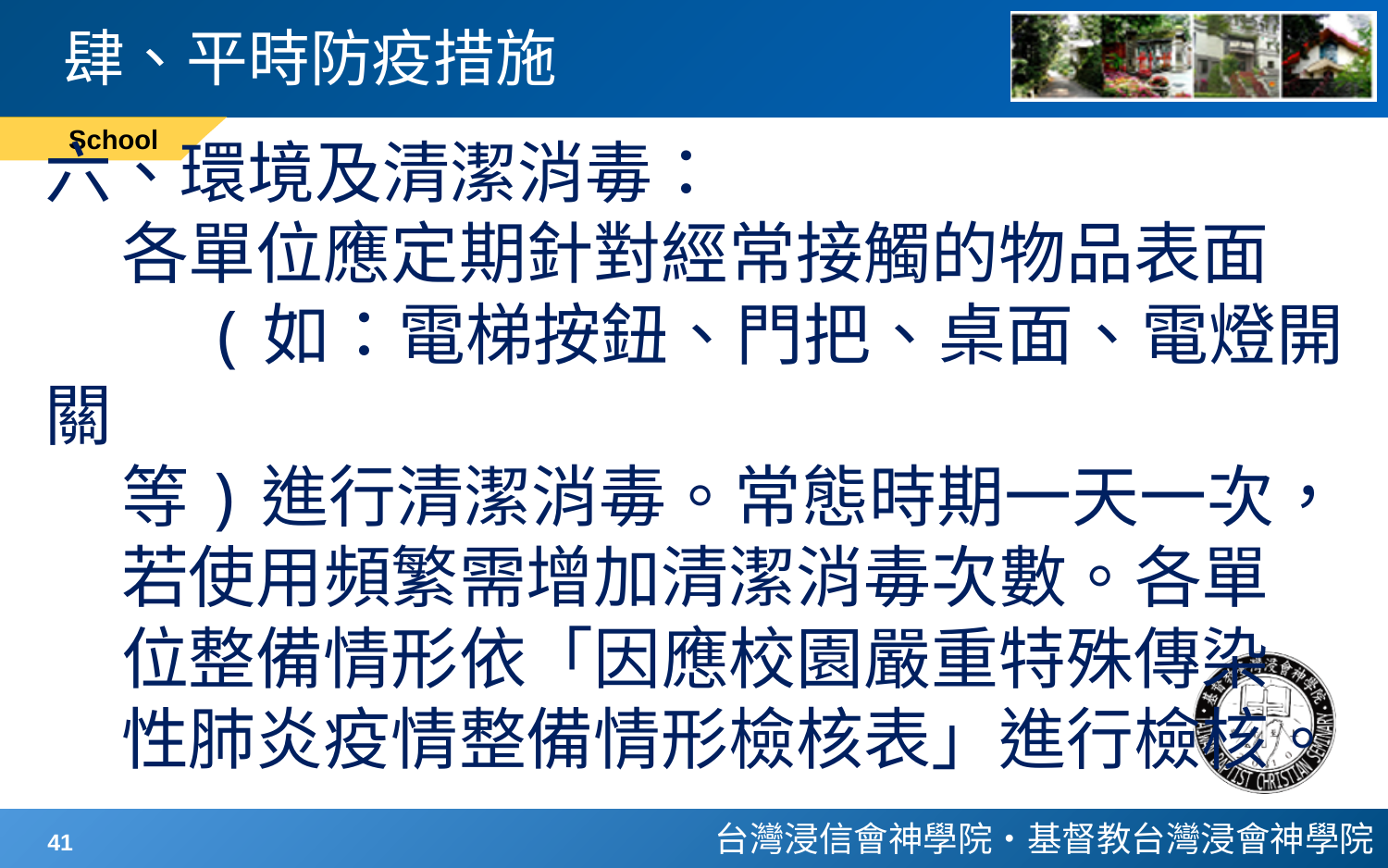

# 肆、平時防疫措施
School
六、環境及清潔消毒：
    各單位應定期針對經常接觸的物品表面
    (如：電梯按鈕、門把、桌面、電燈開關
    等)進行清潔消毒。常態時期一天一次，
    若使用頻繁需增加清潔消毒次數。各單
    位整備情形依「因應校園嚴重特殊傳染
    性肺炎疫情整備情形檢核表」進行檢核。